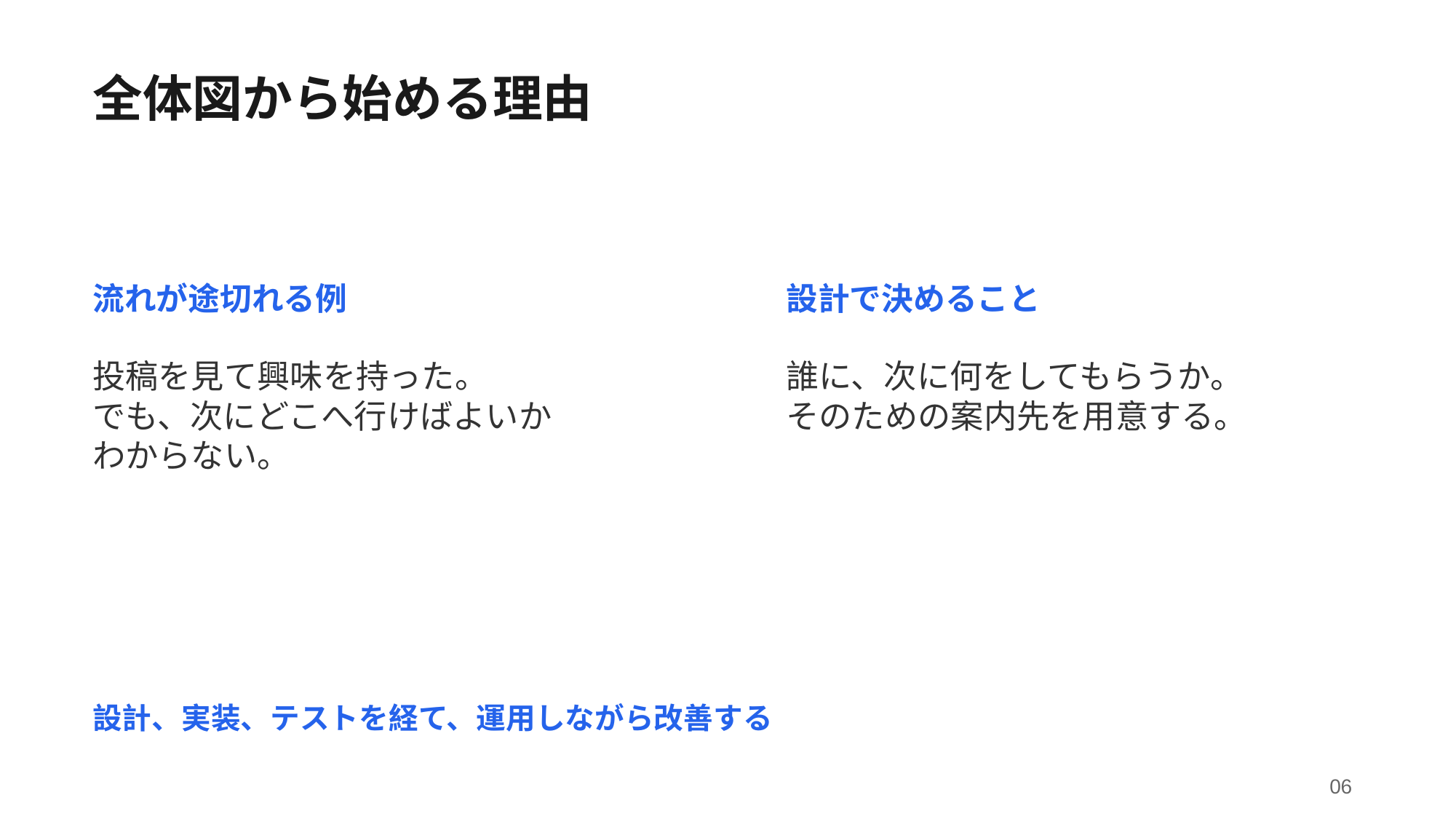

全体図から始める理由
流れが途切れる例
設計で決めること
投稿を見て興味を持った。
でも、次にどこへ行けばよいか
わからない。
誰に、次に何をしてもらうか。
そのための案内先を用意する。
設計、実装、テストを経て、運用しながら改善する
06